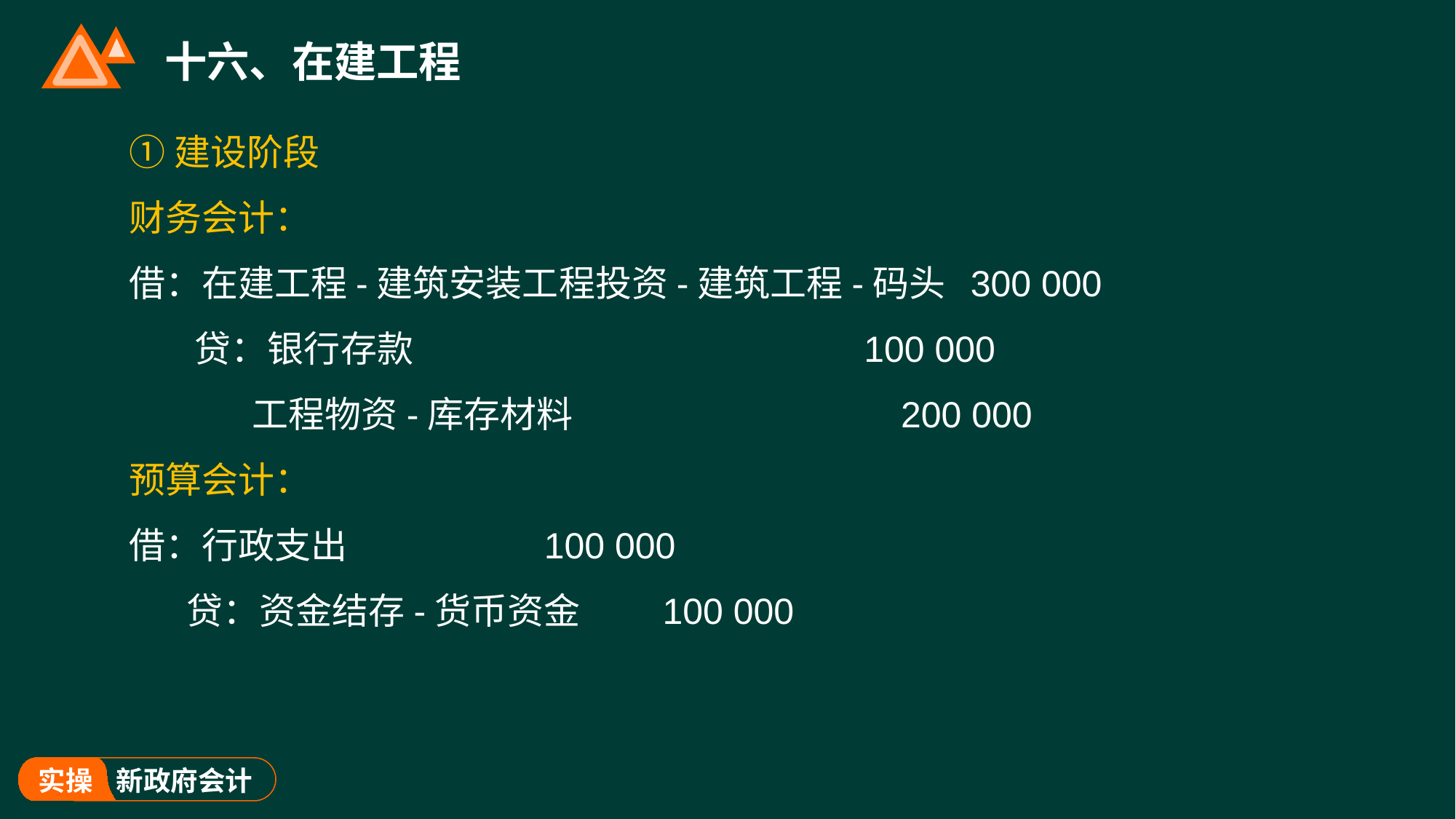

# 十六、在建工程
①建设阶段
财务会计：
借：在建工程-建筑安装工程投资-建筑工程-码头  300 000
       贷：银行存款                                                      100 000
              工程物资-库存材料                                       200 000
预算会计：
借：行政支出                       100 000
      贷：资金结存-货币资金         100 000